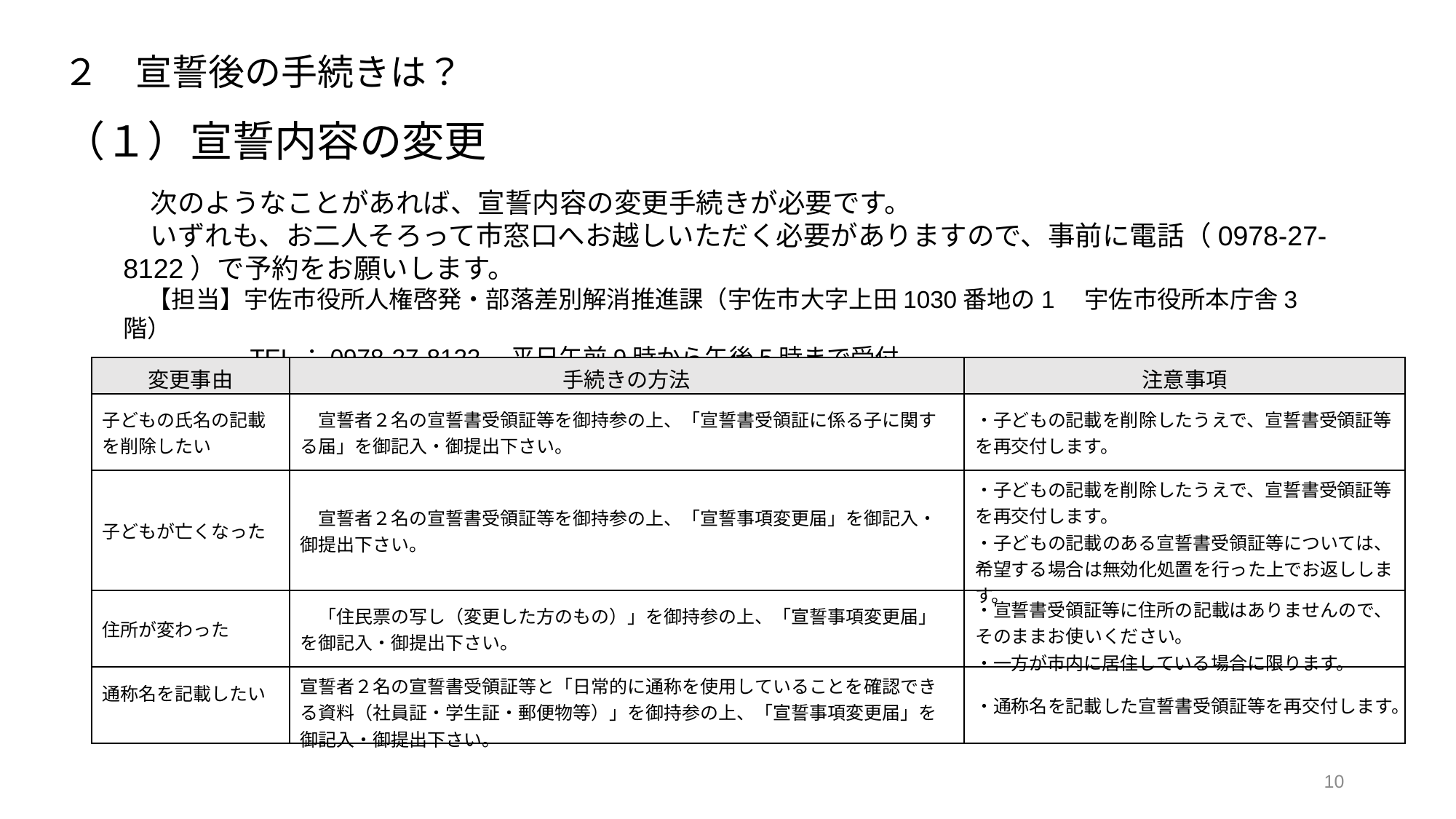

２　宣誓後の手続きは？

（１）宣誓内容の変更
　次のようなことがあれば、宣誓内容の変更手続きが必要です。
　いずれも、お二人そろって市窓口へお越しいただく必要がありますので、事前に電話（0978-27-8122）で予約をお願いします。
　【担当】宇佐市役所人権啓発・部落差別解消推進課（宇佐市大字上田1030番地の1　宇佐市役所本庁舎3階）
　　　　　TEL：0978-27-8122　平日午前9時から午後5時まで受付
| 変更事由 | 手続きの方法 | 注意事項 |
| --- | --- | --- |
| 子どもの氏名の記載を削除したい | 宣誓者２名の宣誓書受領証等を御持参の上、「宣誓書受領証に係る子に関する届」を御記入・御提出下さい。 | ・子どもの記載を削除したうえで、宣誓書受領証等を再交付します。 |
| 子どもが亡くなった | 宣誓者２名の宣誓書受領証等を御持参の上、「宣誓事項変更届」を御記入・御提出下さい。 | ・子どもの記載を削除したうえで、宣誓書受領証等を再交付します。 ・子どもの記載のある宣誓書受領証等については、希望する場合は無効化処置を行った上でお返しします。 |
| 住所が変わった | 「住民票の写し（変更した方のもの）」を御持参の上、「宣誓事項変更届」を御記入・御提出下さい。 | ・宣誓書受領証等に住所の記載はありませんので、そのままお使いください。 ・一方が市内に居住している場合に限ります。 |
| 通称名を記載したい | 宣誓者２名の宣誓書受領証等と「日常的に通称を使用していることを確認できる資料（社員証・学生証・郵便物等）」を御持参の上、「宣誓事項変更届」を御記入・御提出下さい。 | ・通称名を記載した宣誓書受領証等を再交付します。 |
10